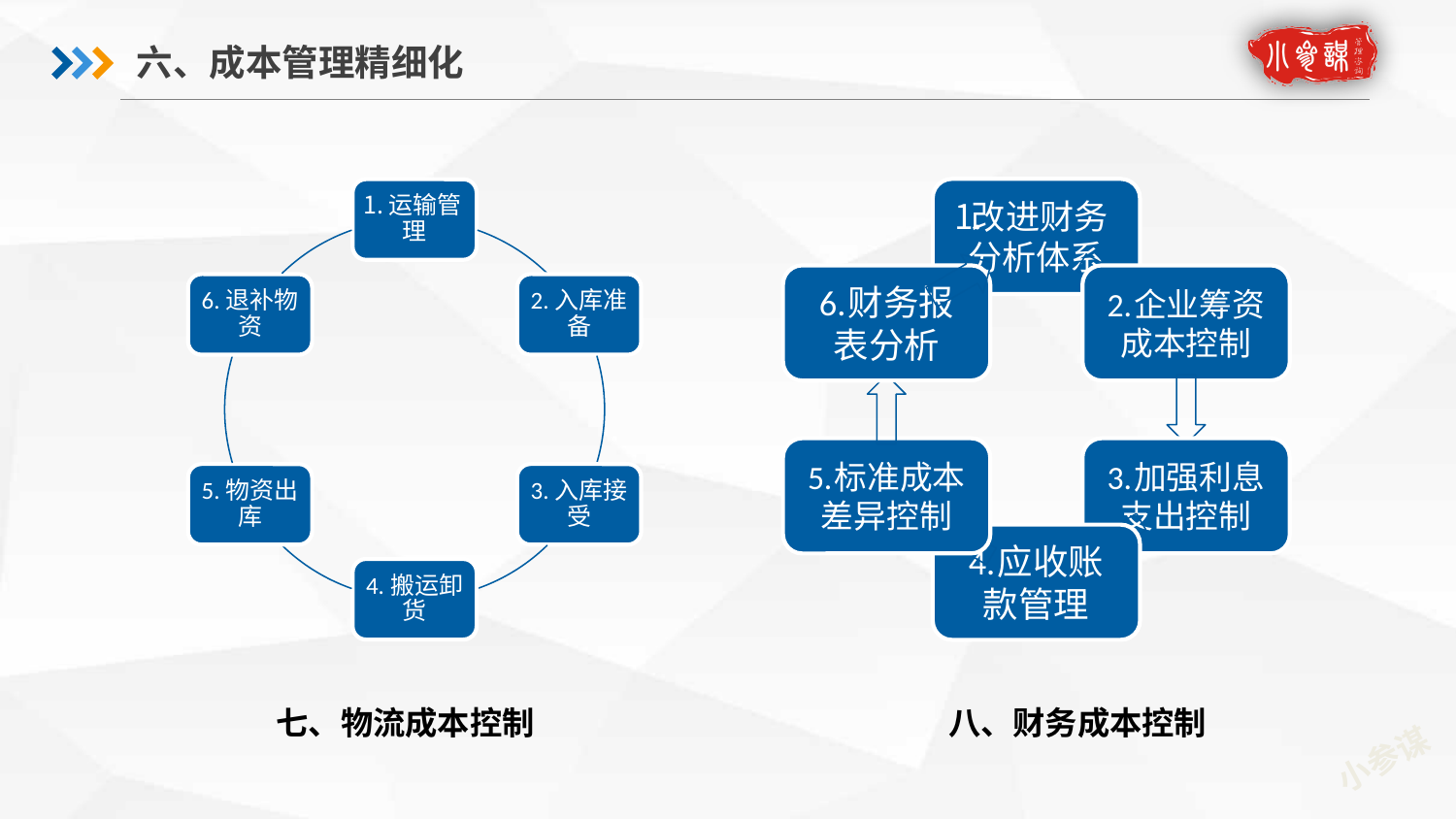

六、成本管理精细化
运输管理
2.入库准备
3.入库接受
4.搬运卸货
5.物资出库
6.退补物资
改进财务分析体系
2.企业筹资成本控制
3.加强利息支出控制
5.标准成本差异控制
4.应收账款管理
七、物流成本控制

八、财务成本控制